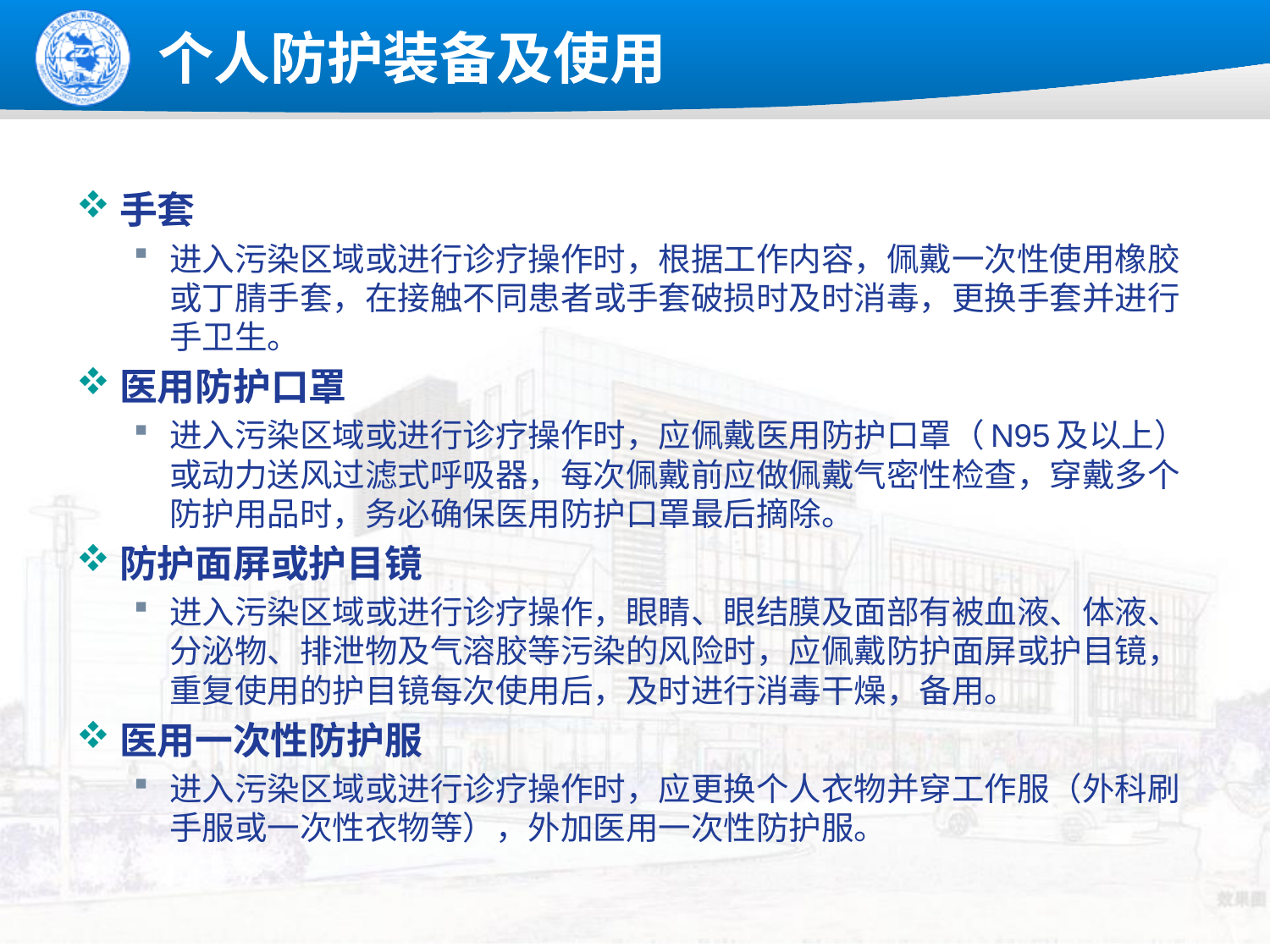

# 个人防护装备及使用
手套
进入污染区域或进行诊疗操作时，根据工作内容，佩戴一次性使用橡胶或丁腈手套，在接触不同患者或手套破损时及时消毒，更换手套并进行手卫生。
医用防护口罩
进入污染区域或进行诊疗操作时，应佩戴医用防护口罩（N95及以上）或动力送风过滤式呼吸器，每次佩戴前应做佩戴气密性检查，穿戴多个防护用品时，务必确保医用防护口罩最后摘除。
防护面屏或护目镜
进入污染区域或进行诊疗操作，眼睛、眼结膜及面部有被血液、体液、分泌物、排泄物及气溶胶等污染的风险时，应佩戴防护面屏或护目镜，重复使用的护目镜每次使用后，及时进行消毒干燥，备用。
医用一次性防护服
进入污染区域或进行诊疗操作时，应更换个人衣物并穿工作服（外科刷手服或一次性衣物等），外加医用一次性防护服。